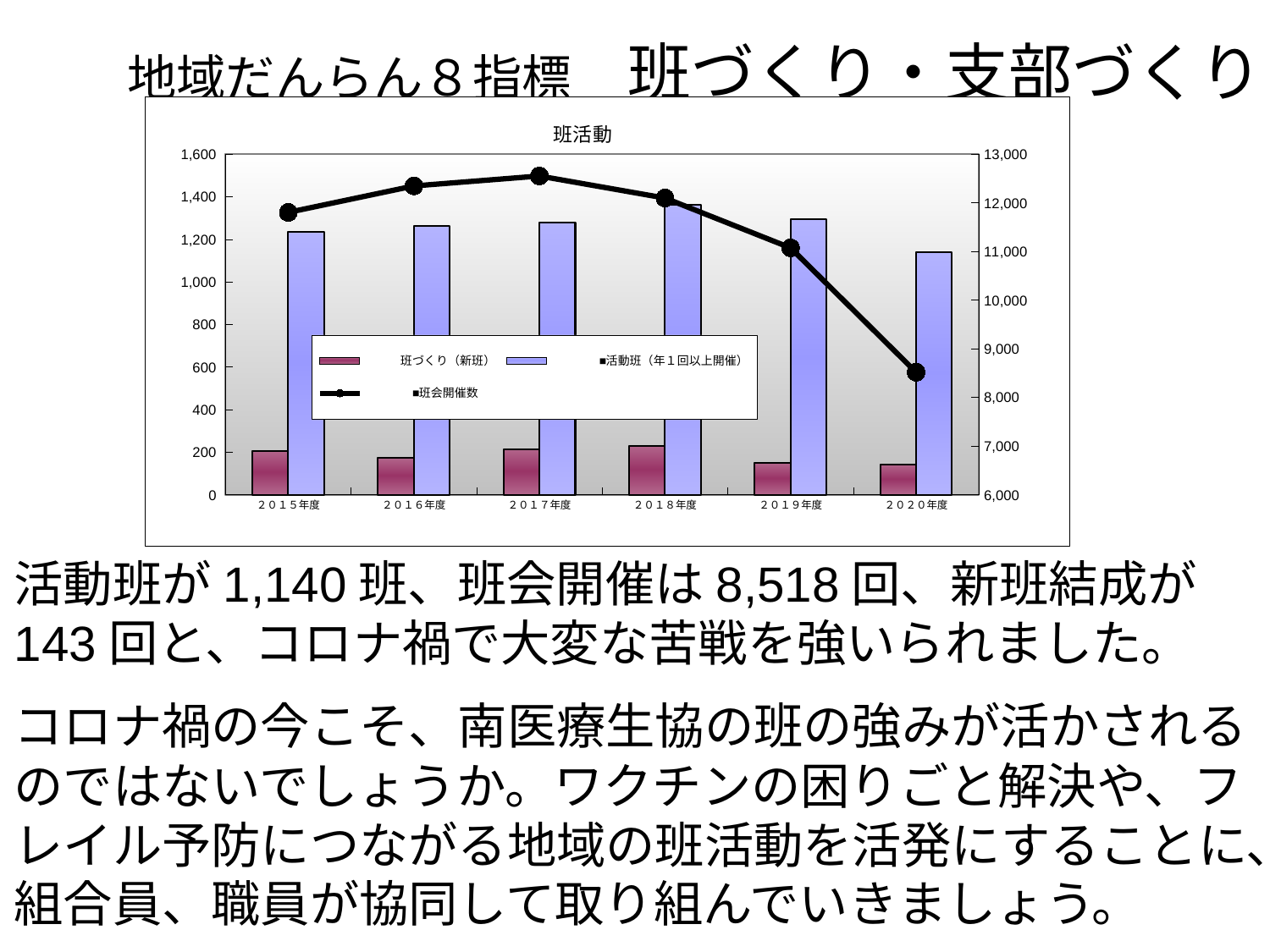

地域だんらん８指標　班づくり・支部づくり
P7

### Chart: 班活動

| Category | 　　　班づくり（新班） | 　　　　■活動班（年１回以上開催） | 　　　　■班会開催数 |
|---|---|---|---|
| ２０１５年度 | 206.0 | 1236.0 | 11804.0 |
| ２０１６年度 | 172.0 | 1262.0 | 12348.0 |
| ２０１７年度 | 213.0 | 1279.0 | 12552.0 |
| ２０１８年度 | 229.0 | 1361.0 | 12099.0 |
| ２０１９年度 | 149.0 | 1294.0 | 11075.0 |
| ２０２０年度 | 143.0 | 1140.0 | 8518.0 |
活動班が1,140班、班会開催は8,518回、新班結成が143回と、コロナ禍で大変な苦戦を強いられました。
コロナ禍の今こそ、南医療生協の班の強みが活かされるのではないでしょうか。ワクチンの困りごと解決や、フレイル予防につながる地域の班活動を活発にすることに、組合員、職員が協同して取り組んでいきましょう。